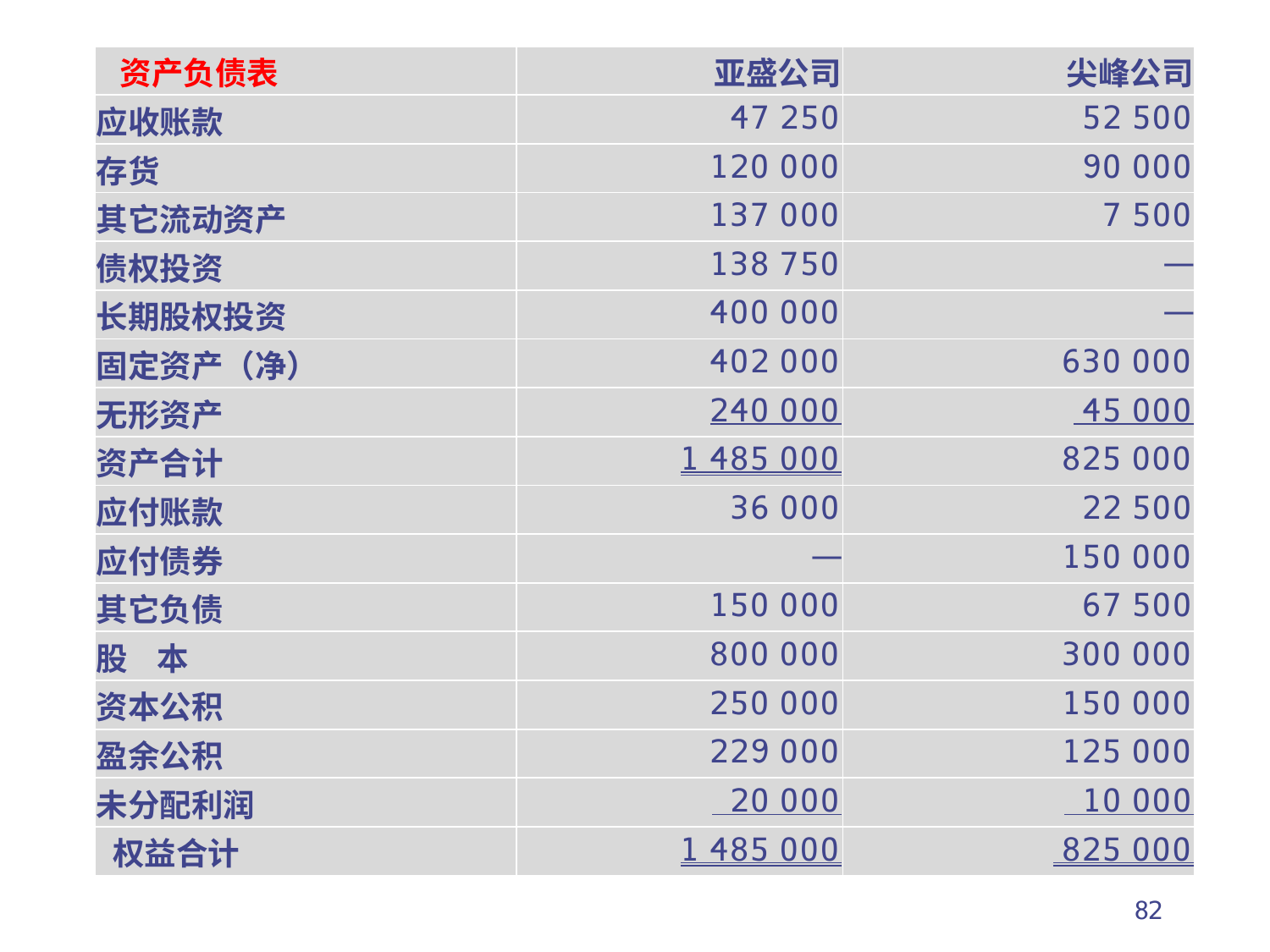

| 资产负债表 | 亚盛公司 | 尖峰公司 |
| --- | --- | --- |
| 应收账款 | 47 250 | 52 500 |
| 存货 | 120 000 | 90 000 |
| 其它流动资产 | 137 000 | 7 500 |
| 债权投资 | 138 750 | — |
| 长期股权投资 | 400 000 | — |
| 固定资产（净） | 402 000 | 630 000 |
| 无形资产 | 240 000 | 45 000 |
| 资产合计 | 1 485 000 | 825 000 |
| 应付账款 | 36 000 | 22 500 |
| 应付债券 | — | 150 000 |
| 其它负债 | 150 000 | 67 500 |
| 股 本 | 800 000 | 300 000 |
| 资本公积 | 250 000 | 150 000 |
| 盈余公积 | 229 000 | 125 000 |
| 未分配利润 | 20 000 | 10 000 |
| 权益合计 | 1 485 000 | 825 000 |
82